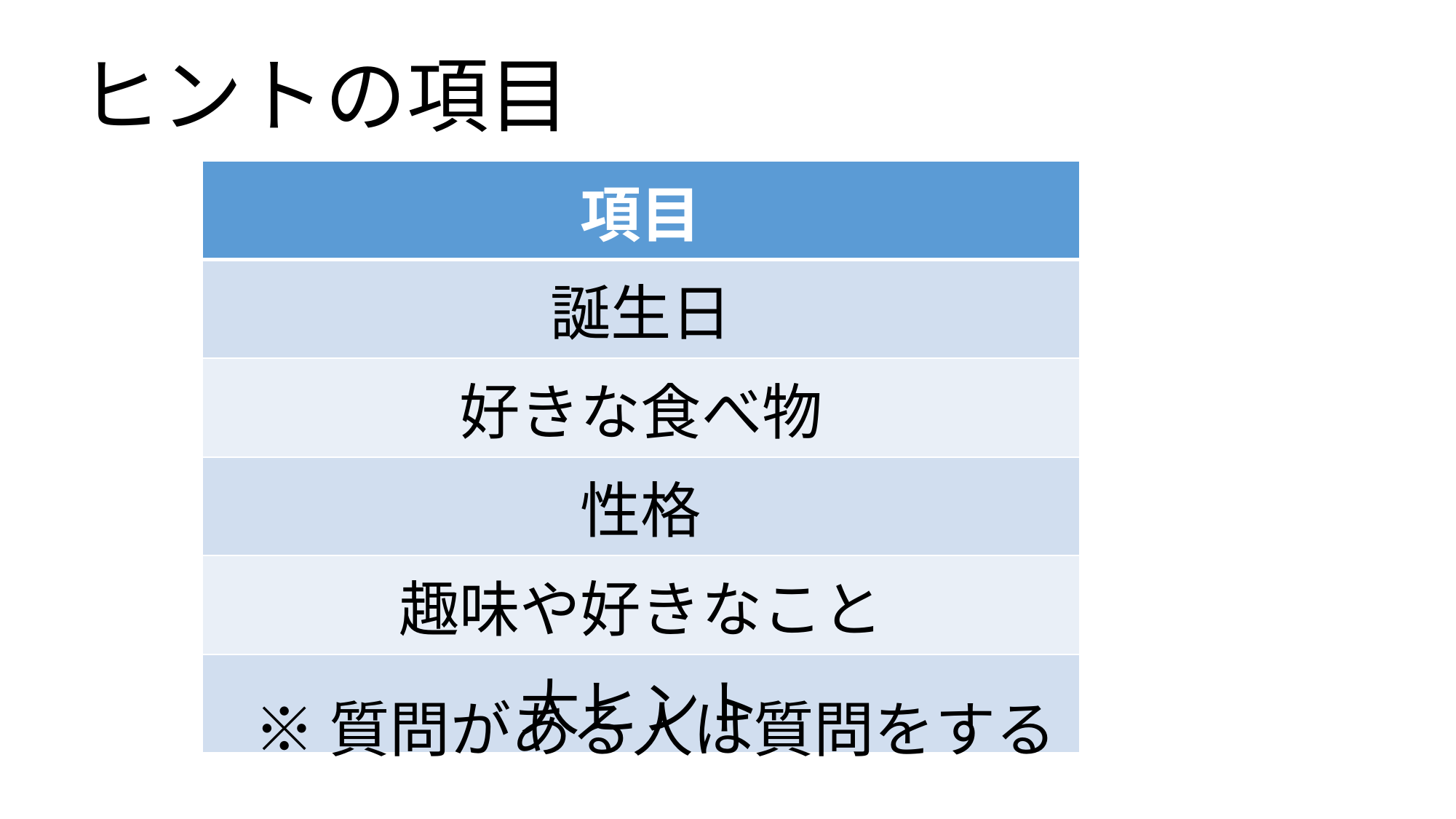

ヒントの項目
| 項目 |
| --- |
| 誕生日 |
| 好きな食べ物 |
| 性格 |
| 趣味や好きなこと |
| 大ヒント |
※質問がある人は質問をする